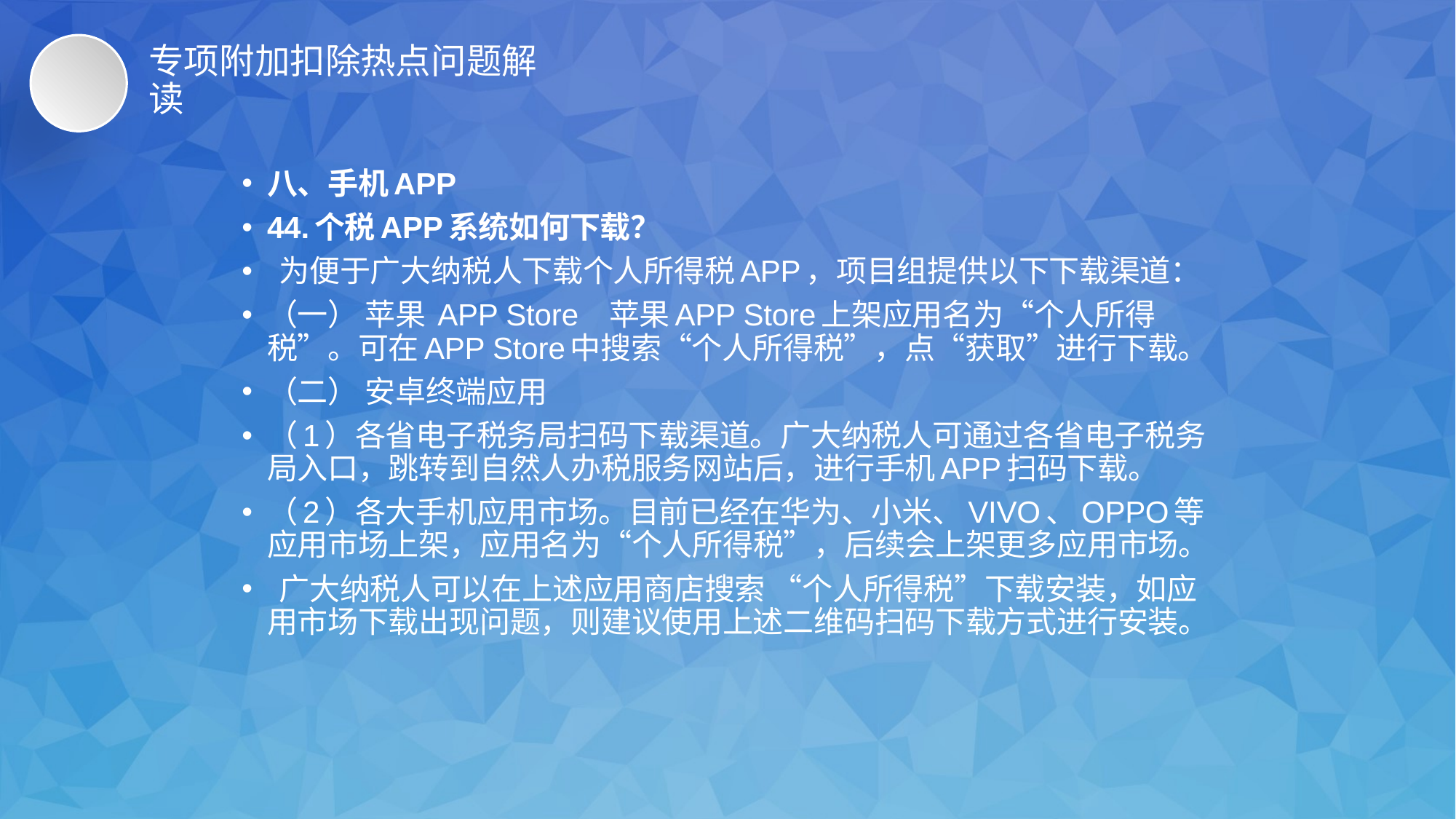

# 专项附加扣除热点问题解读
八、手机APP
44.个税APP系统如何下载？
 为便于广大纳税人下载个人所得税APP，项目组提供以下下载渠道：
（一） 苹果 APP Store   苹果APP Store上架应用名为“个人所得税”。可在APP Store中搜索“个人所得税”，点“获取”进行下载。
（二） 安卓终端应用
（1）各省电子税务局扫码下载渠道。广大纳税人可通过各省电子税务局入口，跳转到自然人办税服务网站后，进行手机APP扫码下载。
（2）各大手机应用市场。目前已经在华为、小米、VIVO、OPPO等应用市场上架，应用名为“个人所得税”，后续会上架更多应用市场。
 广大纳税人可以在上述应用商店搜索 “个人所得税”下载安装，如应用市场下载出现问题，则建议使用上述二维码扫码下载方式进行安装。